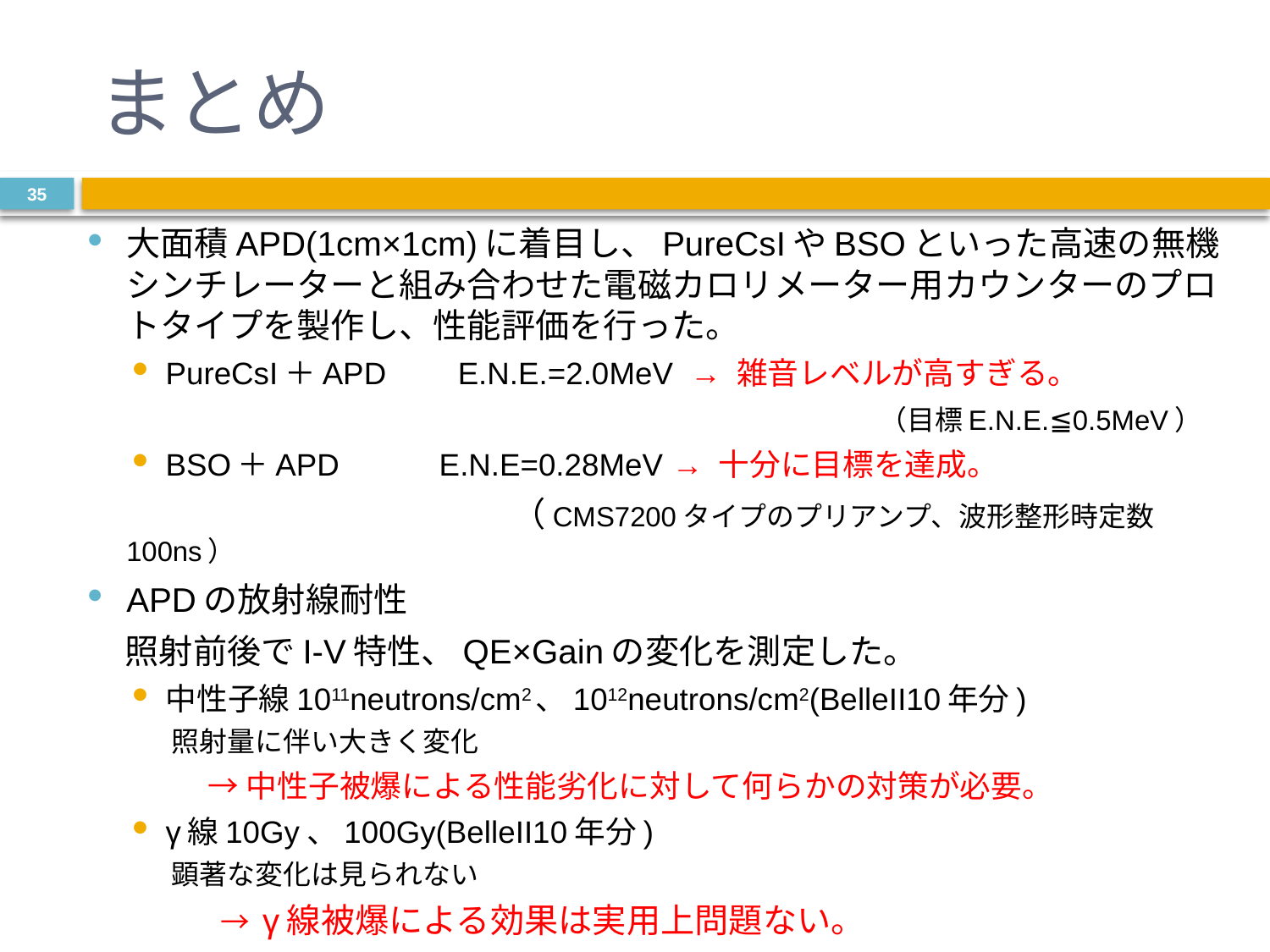

# まとめ
35
大面積APD(1cm×1cm)に着目し、PureCsIやBSOといった高速の無機シンチレーターと組み合わせた電磁カロリメーター用カウンターのプロトタイプを製作し、性能評価を行った。
PureCsI＋APD　　E.N.E.=2.0MeV  → 雑音レベルが高すぎる。
　　　　　　　　　　　　　　　　　　　　　　　　（目標E.N.E.≦0.5MeV）
BSO＋APD　　    E.N.E=0.28MeV → 十分に目標を達成。
　　　　　　　　　　　　  （CMS7200タイプのプリアンプ、波形整形時定数100ns）
APDの放射線耐性
    照射前後でI-V特性、QE×Gainの変化を測定した。
中性子線1011neutrons/cm2、1012neutrons/cm2(BelleII10年分)
照射量に伴い大きく変化
 　　　　→ 中性子被爆による性能劣化に対して何らかの対策が必要。
γ線10Gy、100Gy(BelleII10年分)
顕著な変化は見られない
　　　→ γ線被爆による効果は実用上問題ない。